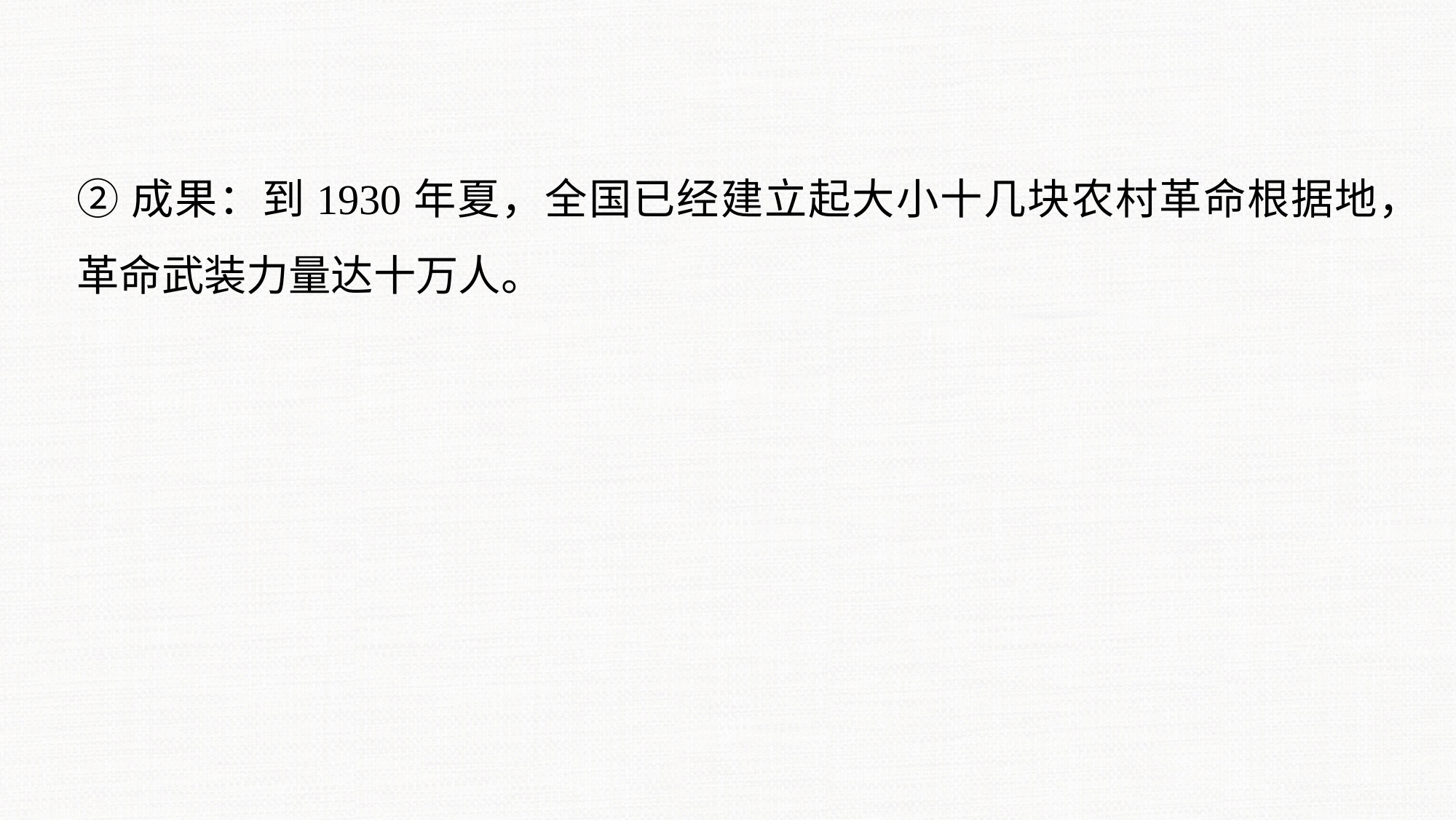

②成果：到1930年夏，全国已经建立起大小十几块农村革命根据地，革命武装力量达十万人。